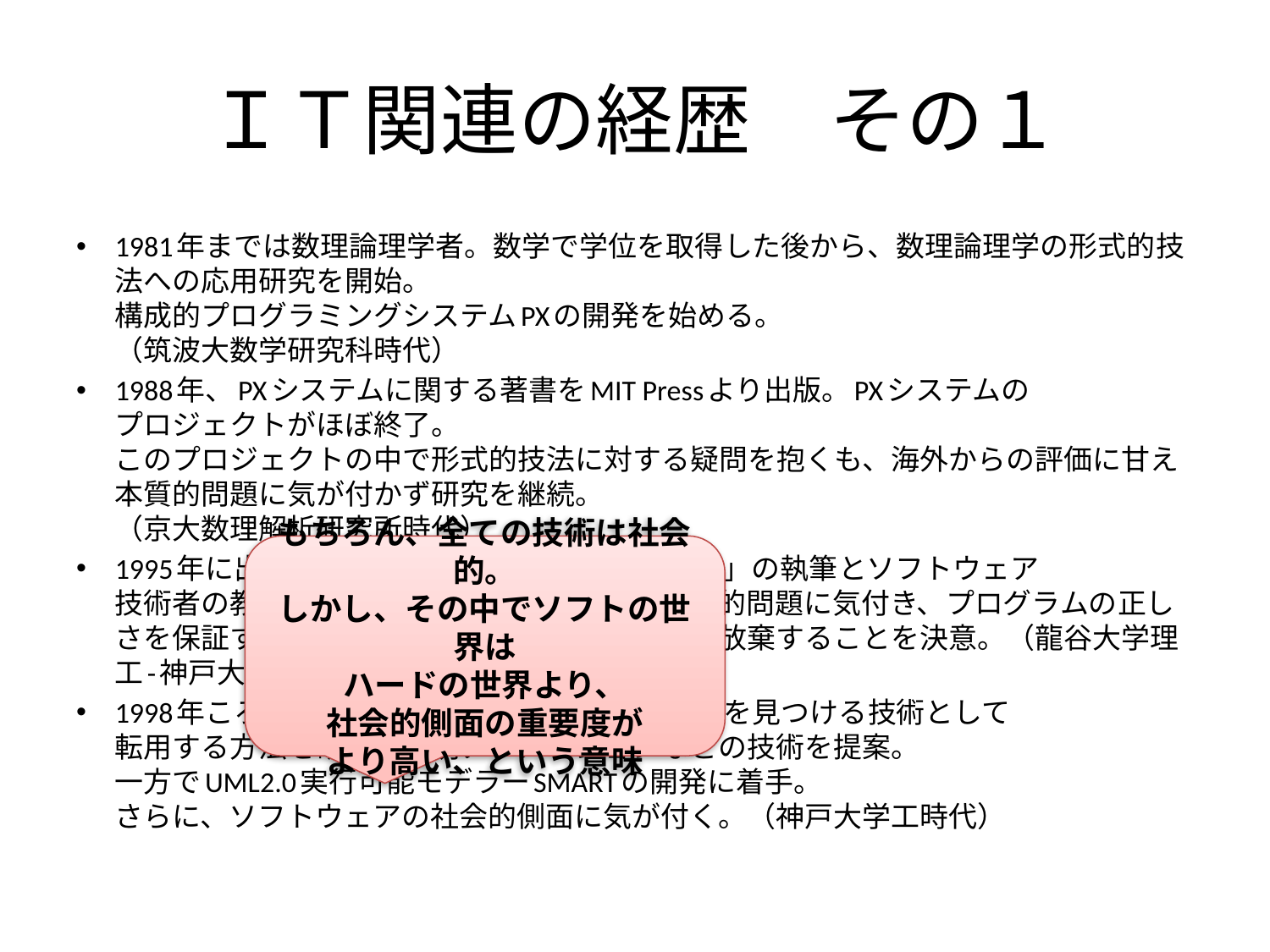

# ＩＴ関連の経歴　その１
1981年までは数理論理学者。数学で学位を取得した後から、数理論理学の形式的技法への応用研究を開始。
構成的プログラミングシステムPXの開発を始める。
（筑波大数学研究科時代）
1988年、PXシステムに関する著書をMIT Pressより出版。PXシステムの
プロジェクトがほぼ終了。
このプロジェクトの中で形式的技法に対する疑問を抱くも、海外からの評価に甘え本質的問題に気が付かず研究を継続。
（京大数理解析研究所時代）
1995年に出版された教科書「プログラム検証論」の執筆とソフトウェア
技術者の教育が契機となり、形式的技法の本質的問題に気付き、プログラムの正しさを保証する技術としての形式的技法の研究を放棄することを決意。（龍谷大学理工-神戸大学工時代）
1998年ころから形式的技法を形式的証明の誤りを見つける技術として
転用する方法を研究。証明アニメーションなどの技術を提案。
一方でUML2.0実行可能モデラーSMARTの開発に着手。
さらに、ソフトウェアの社会的側面に気が付く。（神戸大学工時代）
もちろん、全ての技術は社会的。
しかし、その中でソフトの世界は
ハードの世界より、
社会的側面の重要度が
より高い、という意味